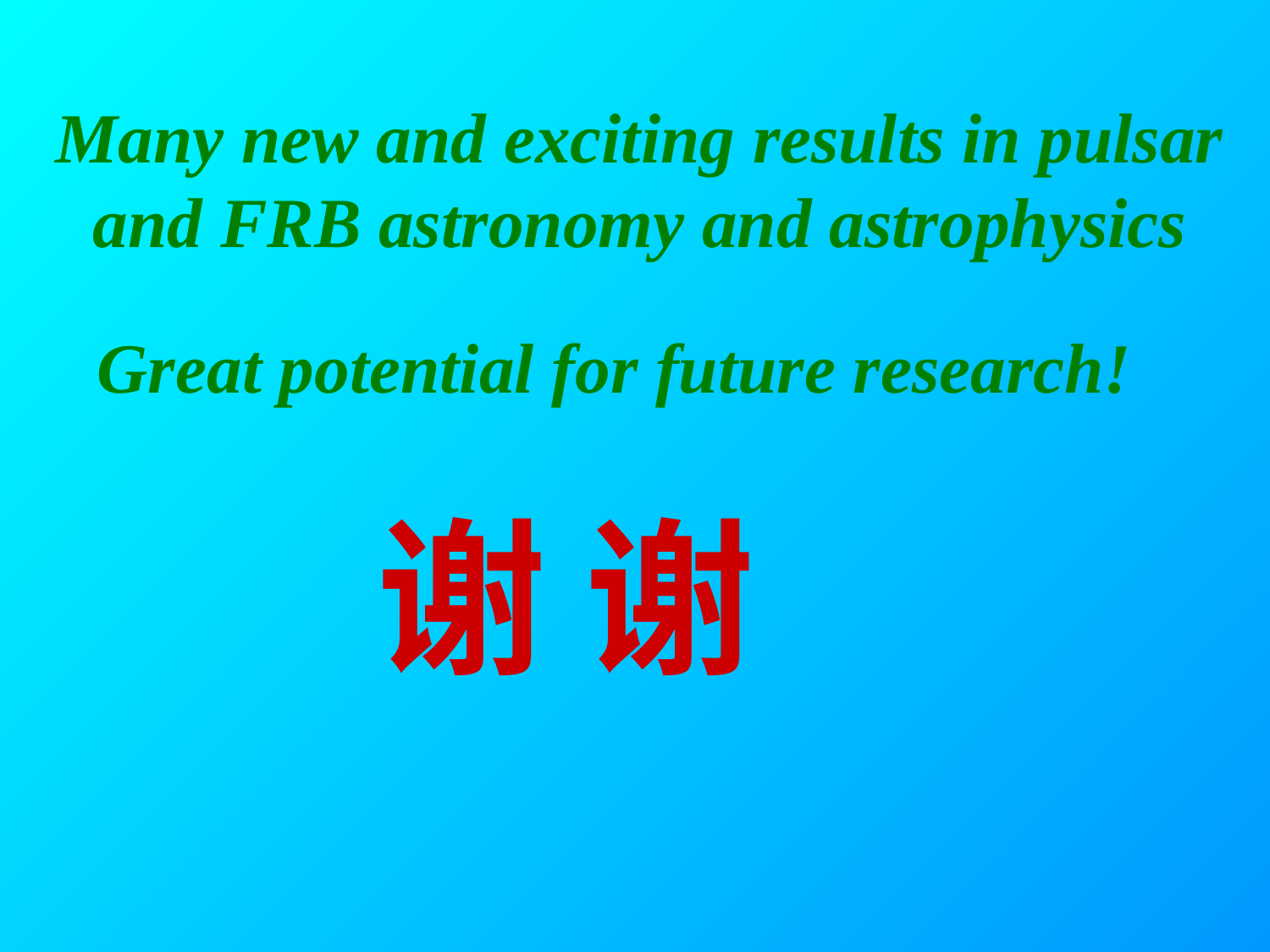

Many new and exciting results in pulsar and FRB astronomy and astrophysics
Great potential for future research!
谢 谢